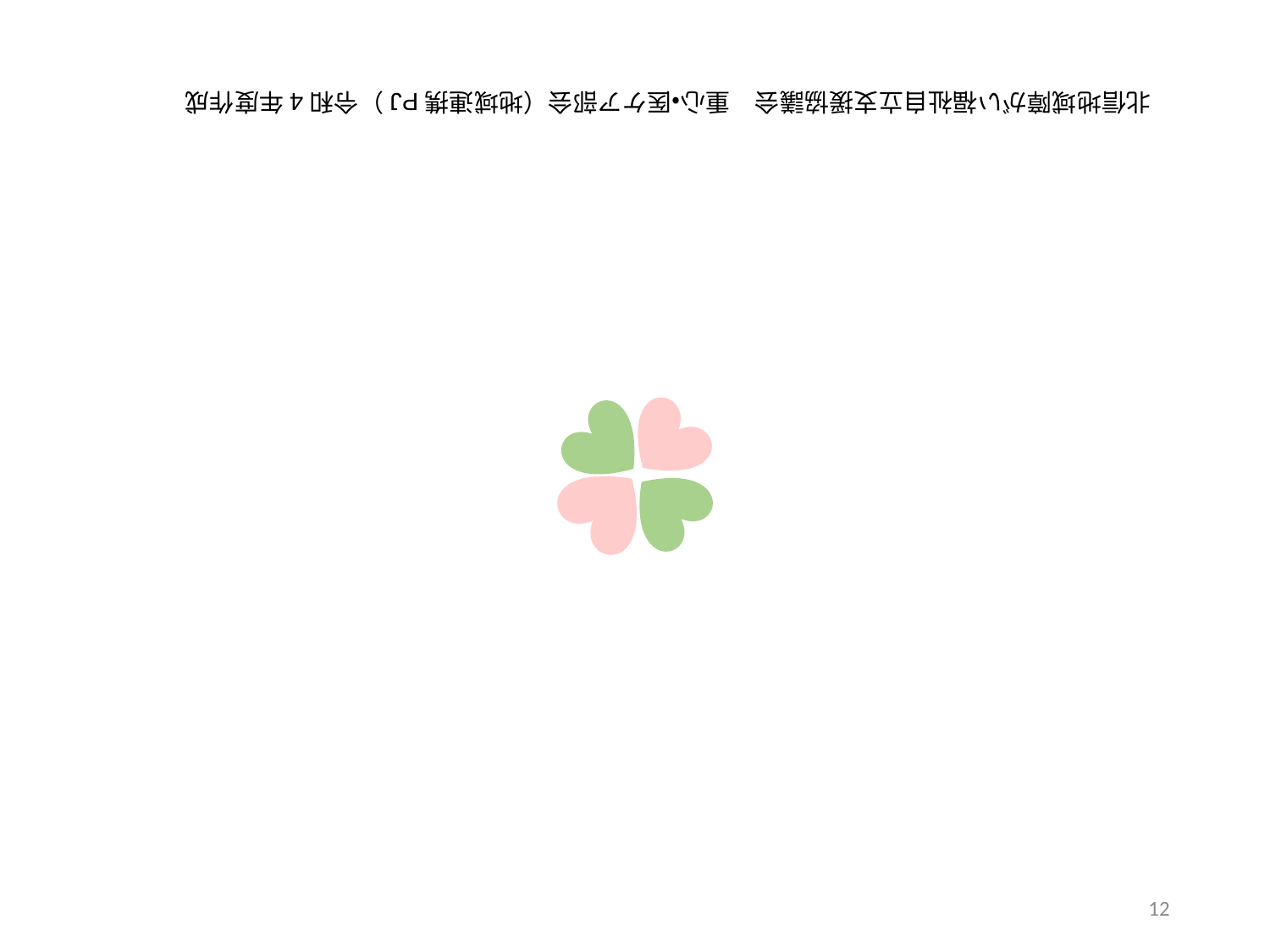

北信地域障がい福祉自立支援協議会　重心・医ケア部会（地域連携PJ）令和4年度作成

12